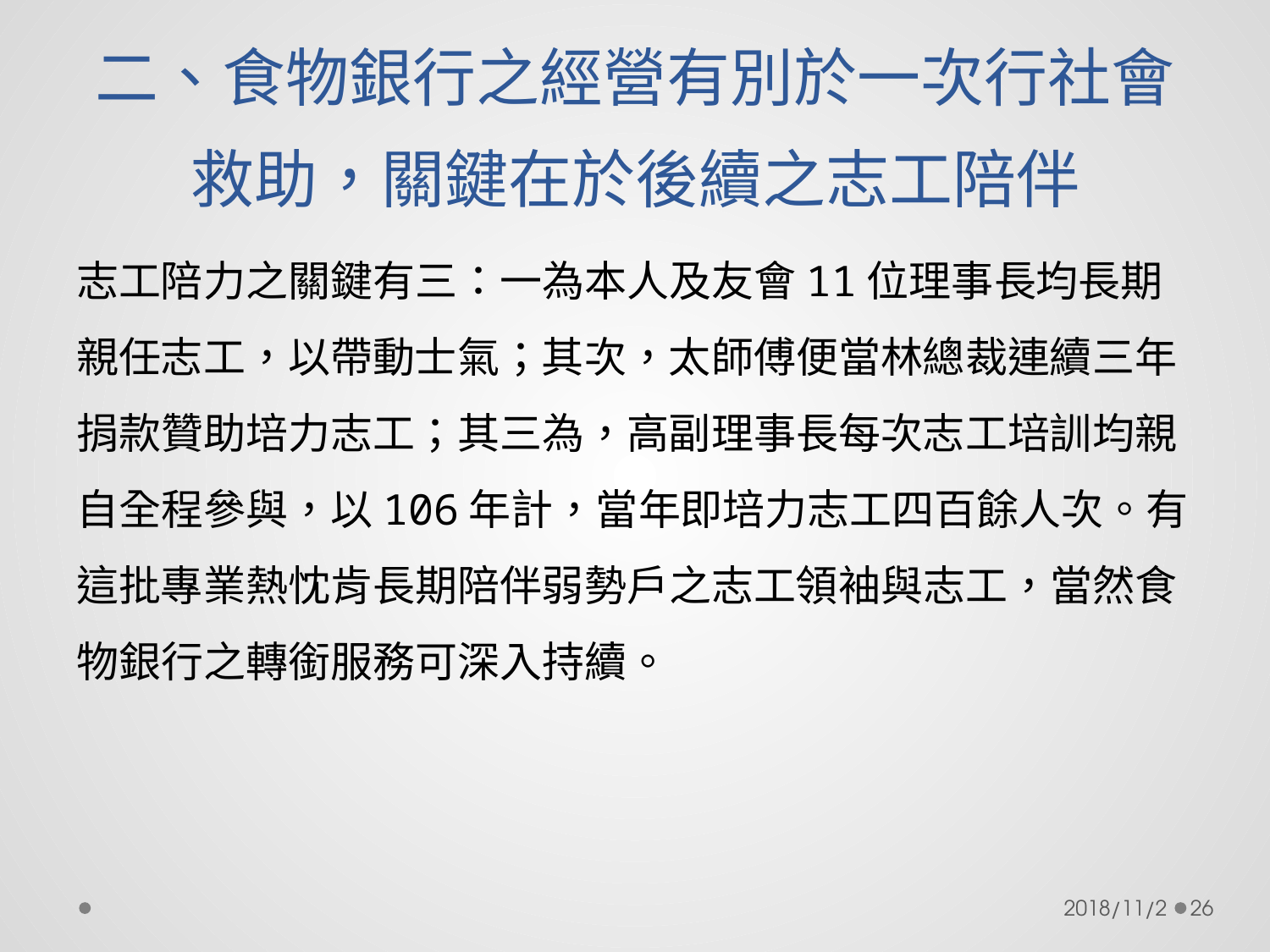

# 二、食物銀行之經營有別於一次行社會救助，關鍵在於後續之志工陪伴
志工陪力之關鍵有三：一為本人及友會11位理事長均長期親任志工，以帶動士氣；其次，太師傅便當林總裁連續三年捐款贊助培力志工；其三為，高副理事長每次志工培訓均親自全程參與，以106年計，當年即培力志工四百餘人次。有這批專業熱忱肯長期陪伴弱勢戶之志工領袖與志工，當然食物銀行之轉銜服務可深入持續。
2018/11/2
26